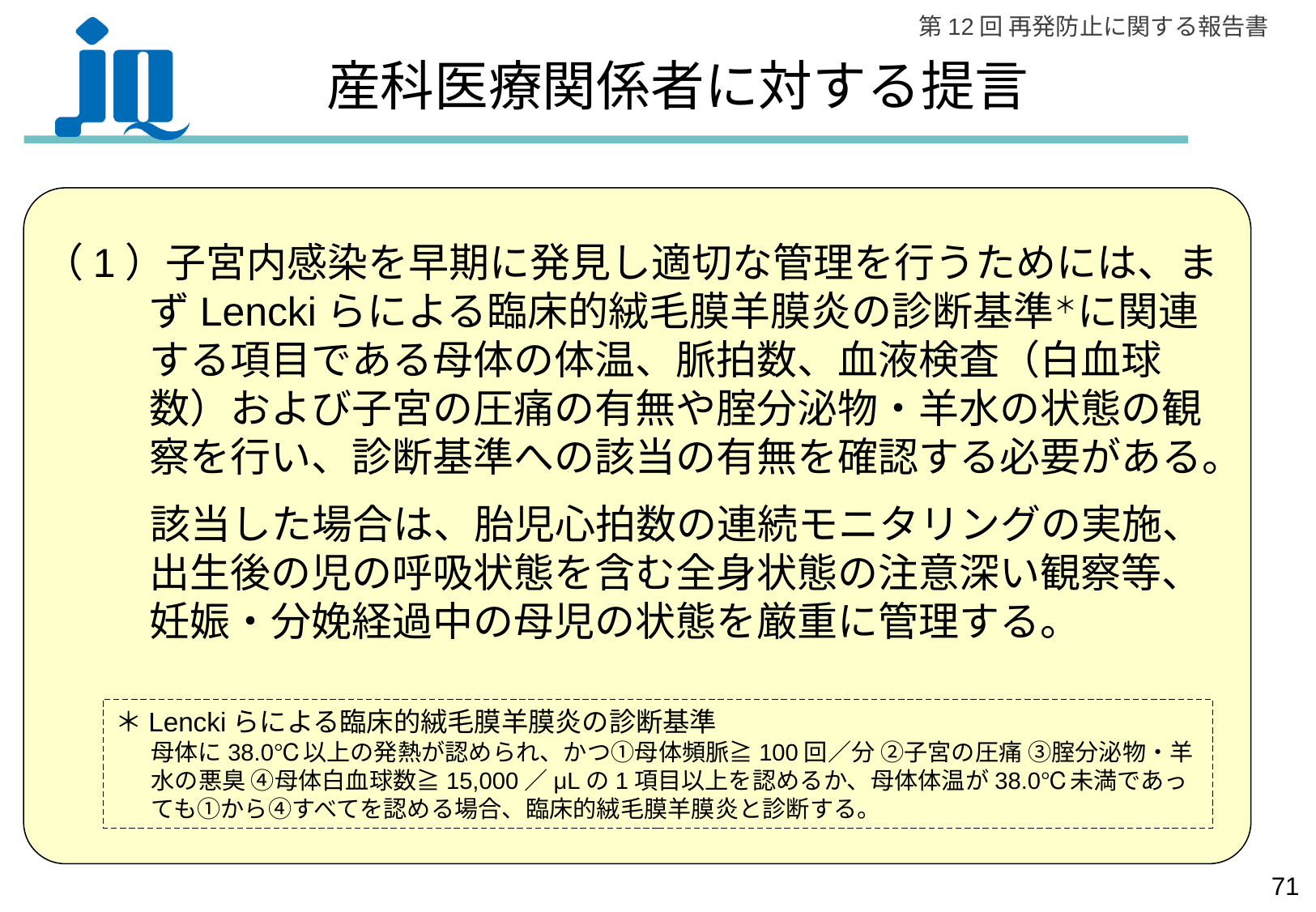

産科医療関係者に対する提言
（1）子宮内感染を早期に発見し適切な管理を行うためには、まずLenckiらによる臨床的絨毛膜羊膜炎の診断基準＊に関連する項目である母体の体温、脈拍数、血液検査（白血球数）および子宮の圧痛の有無や腟分泌物・羊水の状態の観察を行い、診断基準への該当の有無を確認する必要がある。
該当した場合は、胎児心拍数の連続モニタリングの実施、出生後の児の呼吸状態を含む全身状態の注意深い観察等、妊娠・分娩経過中の母児の状態を厳重に管理する。

＊Lenckiらによる臨床的絨毛膜羊膜炎の診断基準
母体に38.0℃以上の発熱が認められ、かつ①母体頻脈≧100回／分 ②子宮の圧痛 ③腟分泌物・羊水の悪臭 ④母体白血球数≧15,000／μLの1項目以上を認めるか、母体体温が38.0℃未満であっても①から④すべてを認める場合、臨床的絨毛膜羊膜炎と診断する。
71